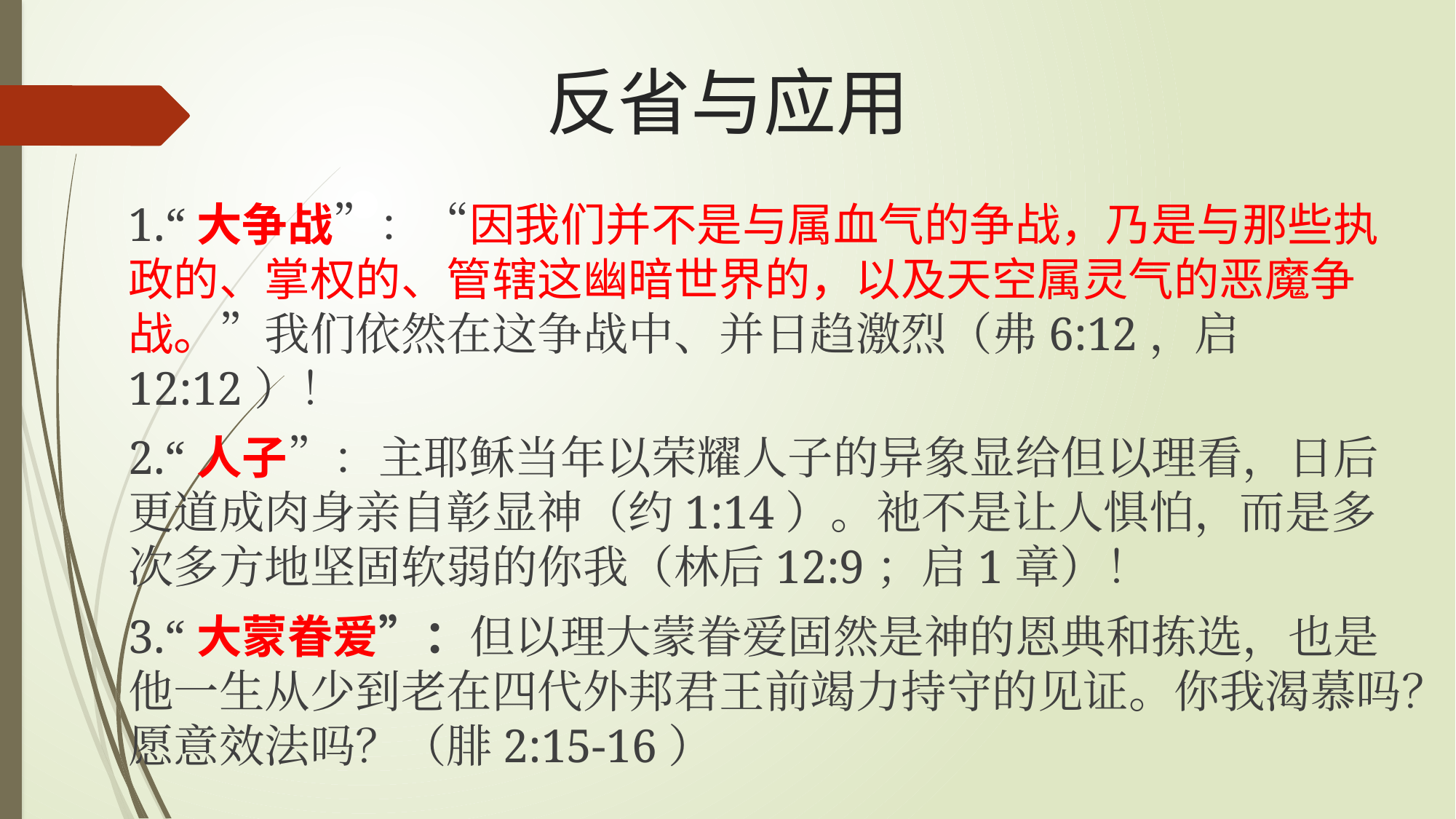

# 反省与应用
1.“大争战”：“因我们并不是与属血气的争战，乃是与那些执政的、掌权的、管辖这幽暗世界的，以及天空属灵气的恶魔争战。”我们依然在这争战中、并日趋激烈（弗6:12，启12:12）！
2.“人子”：主耶稣当年以荣耀人子的异象显给但以理看，日后更道成肉身亲自彰显神（约1:14）。祂不是让人惧怕，而是多次多方地坚固软弱的你我（林后12:9；启1章）！
3.“大蒙眷爱”：但以理大蒙眷爱固然是神的恩典和拣选，也是他一生从少到老在四代外邦君王前竭力持守的见证。你我渴慕吗？愿意效法吗？（腓2:15-16）